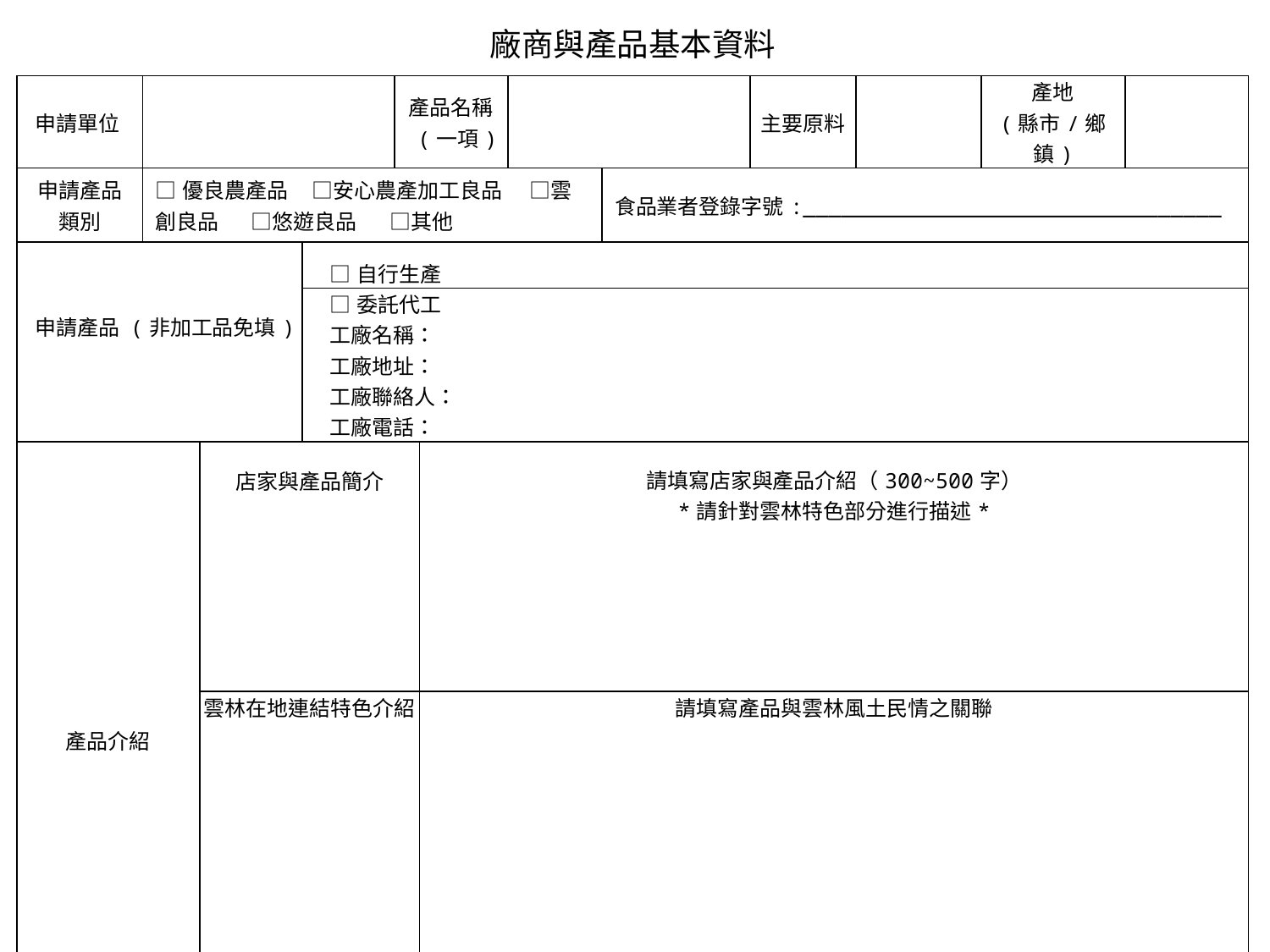

廠商與產品基本資料
| 申請單位 |  |  |  | 產品名稱 (一項) |  |  |  | 主要原料 |  | 產地 (縣市/鄉鎮) |  |
| --- | --- | --- | --- | --- | --- | --- | --- | --- | --- | --- | --- |
| 申請產品類別 | □優良農產品 □安心農產加工良品 □雲創良品 □悠遊良品 □其他 |  |  |  |  |  | 食品業者登錄字號:\_\_\_\_\_\_\_\_\_\_\_\_\_\_\_\_\_\_\_\_\_\_\_\_\_\_\_\_\_\_\_\_\_ |  |  |  |  |
| 申請產品 (非加工品免填) |  |  | □自行生產 |  |  |  |  |  |  |  |  |
|  |  |  | □委託代工 工廠名稱： 工廠地址： 工廠聯絡人： 工廠電話： |  |  |  |  |  |  |  |  |
| 產品介紹 |  | 店家與產品簡介 |  |  | 請填寫店家與產品介紹（300~500字） \*請針對雲林特色部分進行描述\* |  |  |  |  |  |  |
|  |  | 雲林在地連結特色介紹 |  |  | 請填寫產品與雲林風土民情之關聯 |  |  |  |  |  |  |